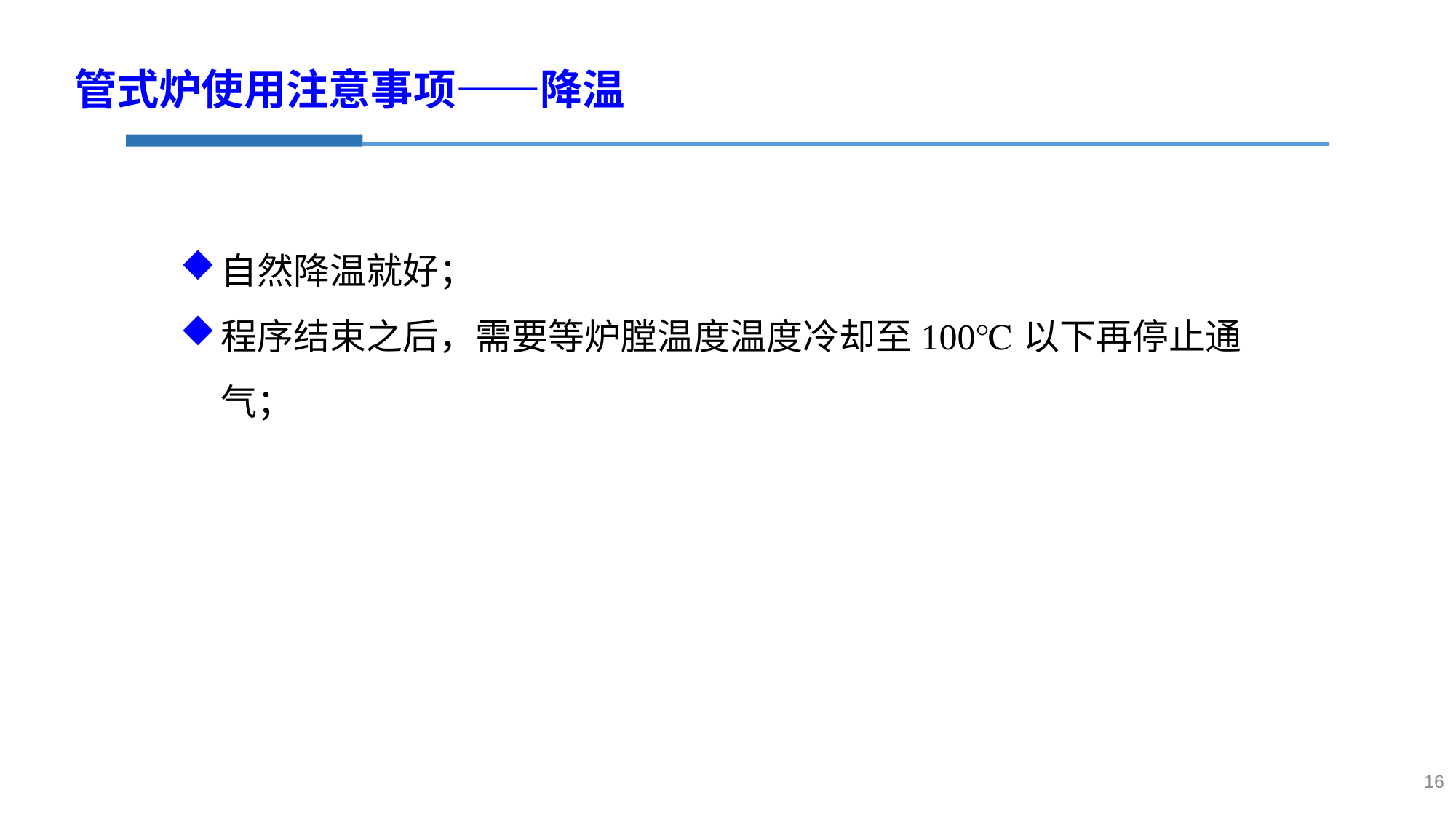

管式炉使用注意事项——降温
自然降温就好；
程序结束之后，需要等炉膛温度温度冷却至100℃以下再停止通气；
16